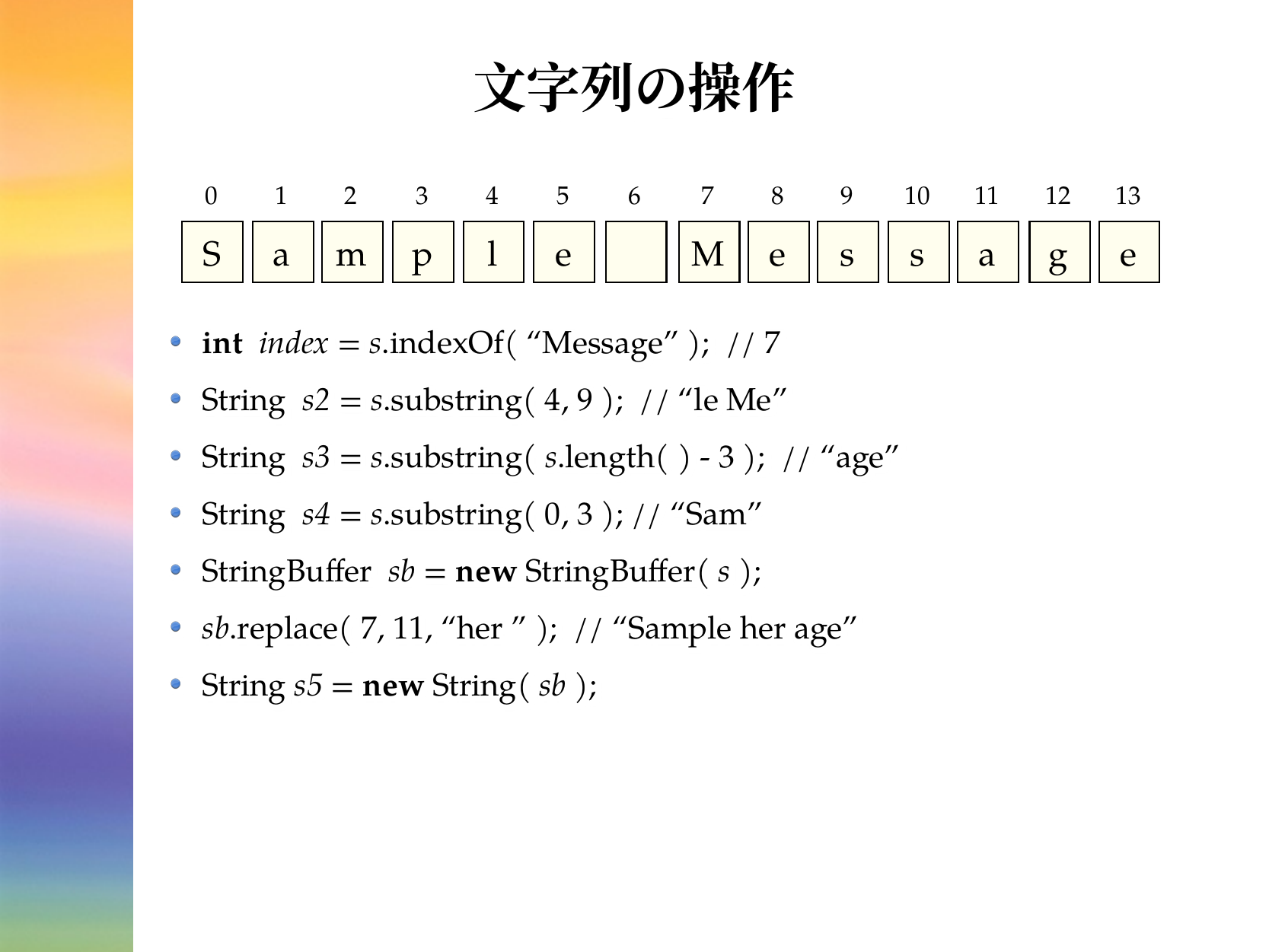

# 文字列の操作
0
1
2
3
4
5
6
7
8
9
10
11
12
13

S
a
m
p
l
e
M
e
s
s
a
g
e
int  index = s.indexOf( “Message” );  // 7
String  s2 = s.substring( 4, 9 );  // “le Me”
String  s3 = s.substring( s.length( ) - 3 );  // “age”
String  s4 = s.substring( 0, 3 ); // “Sam”
StringBuffer  sb = new StringBuffer( s );
sb.replace( 7, 11, “her ” );  // “Sample her age”
String s5 = new String( sb );